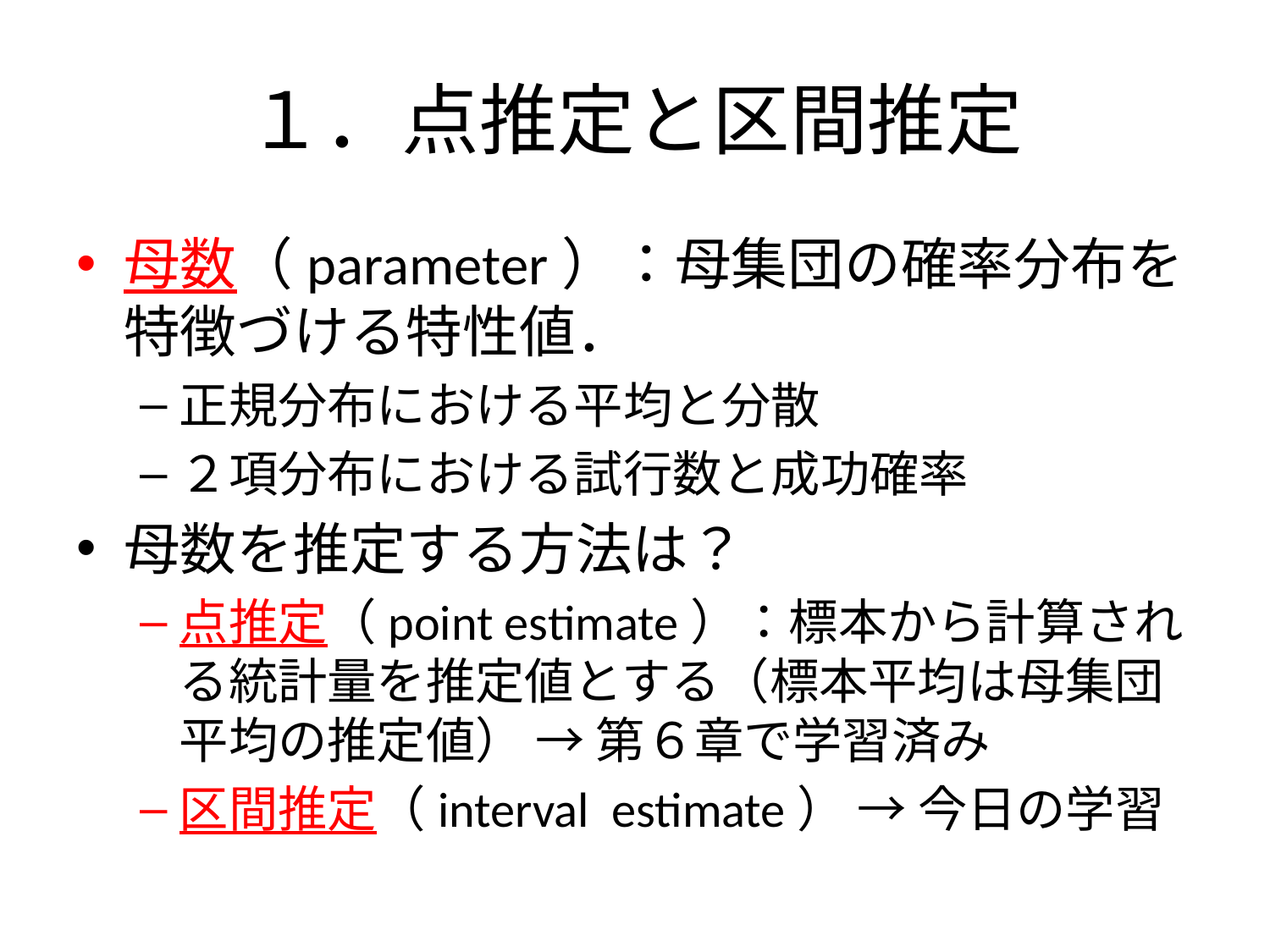

# １．点推定と区間推定
母数（parameter）：母集団の確率分布を特徴づける特性値．
正規分布における平均と分散
２項分布における試行数と成功確率
母数を推定する方法は？
点推定（point estimate）：標本から計算される統計量を推定値とする（標本平均は母集団平均の推定値） → 第６章で学習済み
区間推定（interval  estimate） → 今日の学習